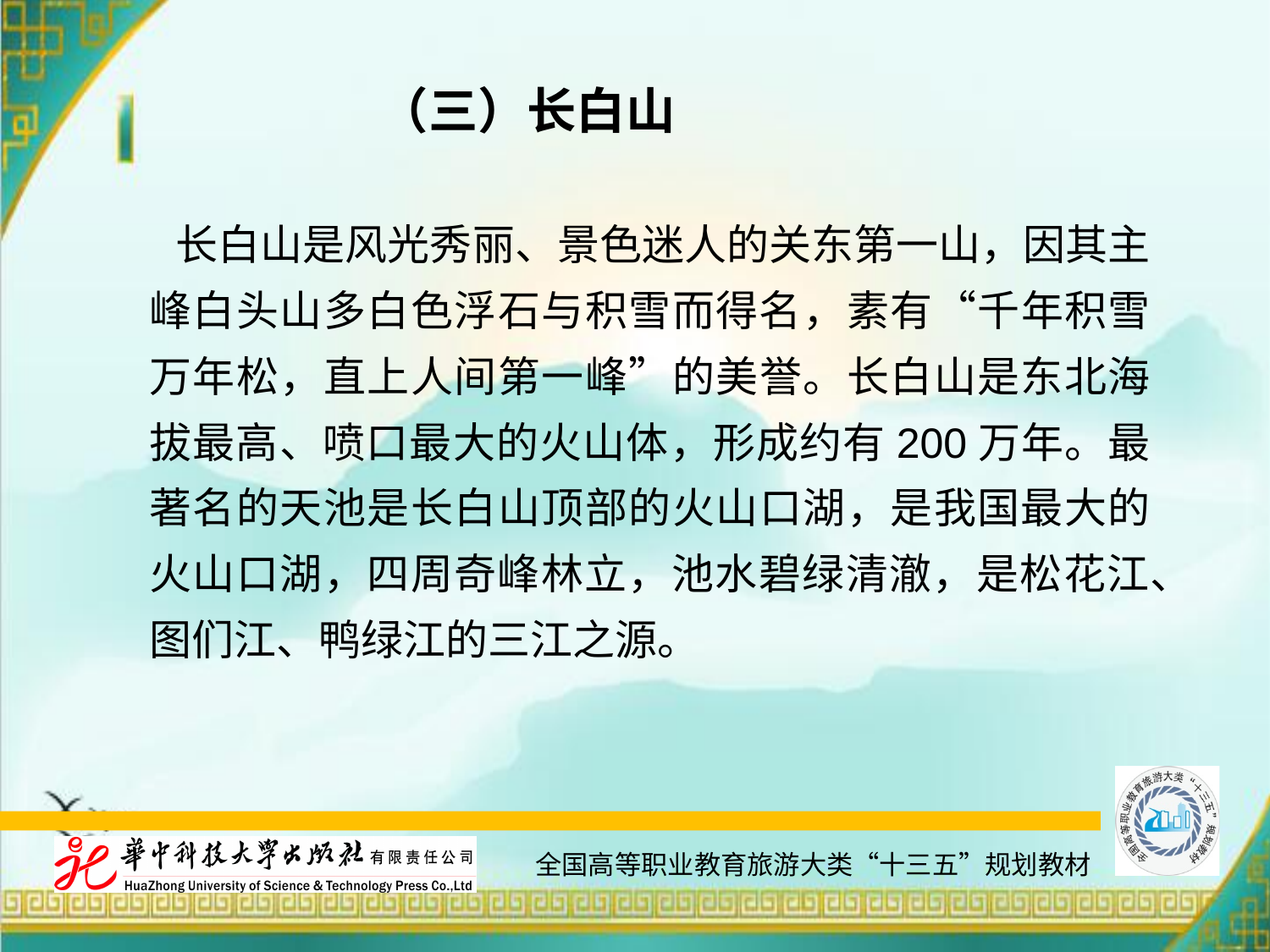

# （三）长白山
     长白山是风光秀丽、景色迷人的关东第一山，因其主峰白头山多白色浮石与积雪而得名，素有“千年积雪万年松，直上人间第一峰”的美誉。长白山是东北海拔最高、喷口最大的火山体，形成约有200万年。最著名的天池是长白山顶部的火山口湖，是我国最大的火山口湖，四周奇峰林立，池水碧绿清澈，是松花江、图们江、鸭绿江的三江之源。